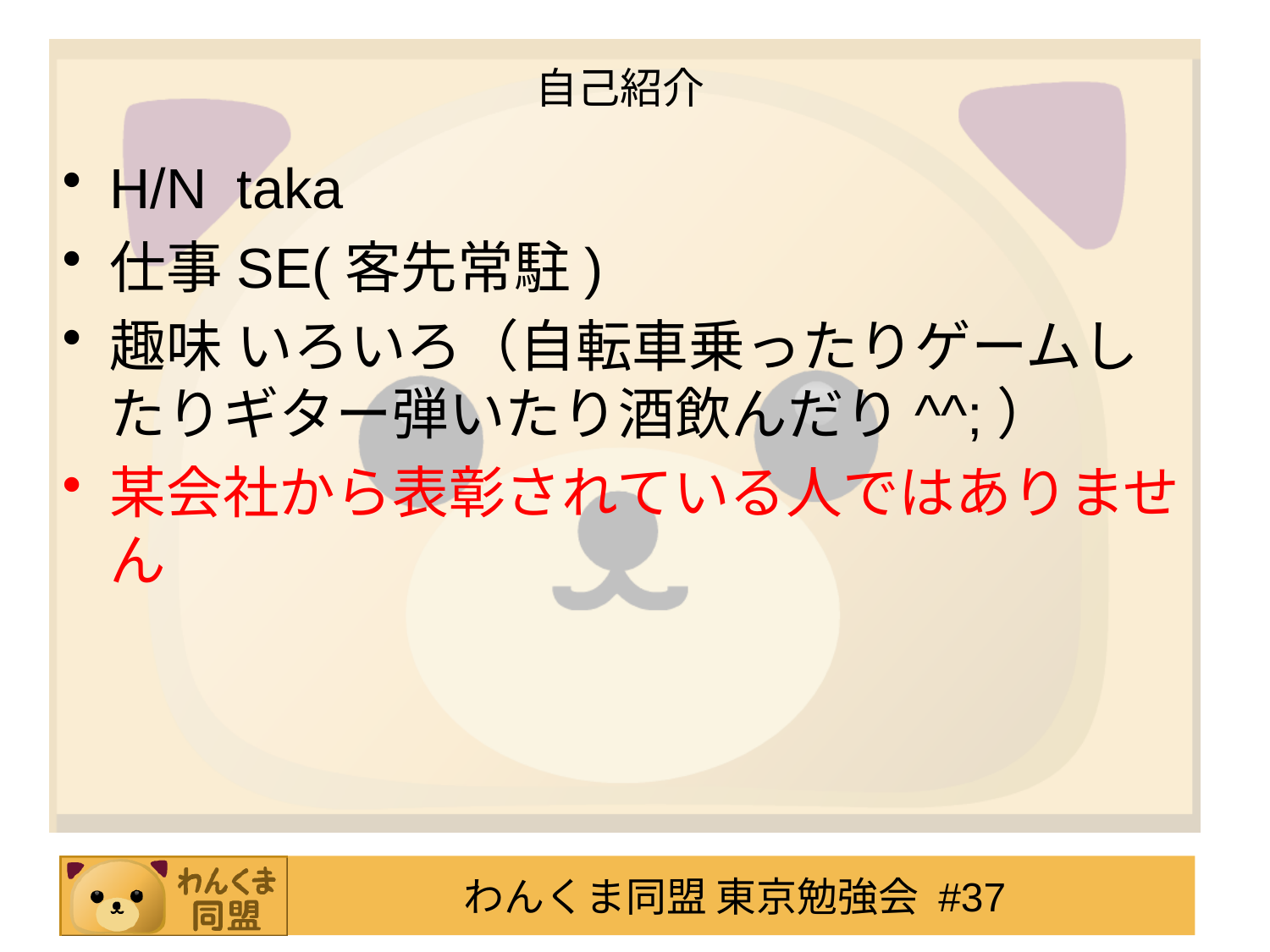

# 自己紹介
H/N	taka
仕事	SE(客先常駐)
趣味	いろいろ（自転車乗ったりゲームしたりギター弾いたり酒飲んだり^^;）
某会社から表彰されている人ではありません